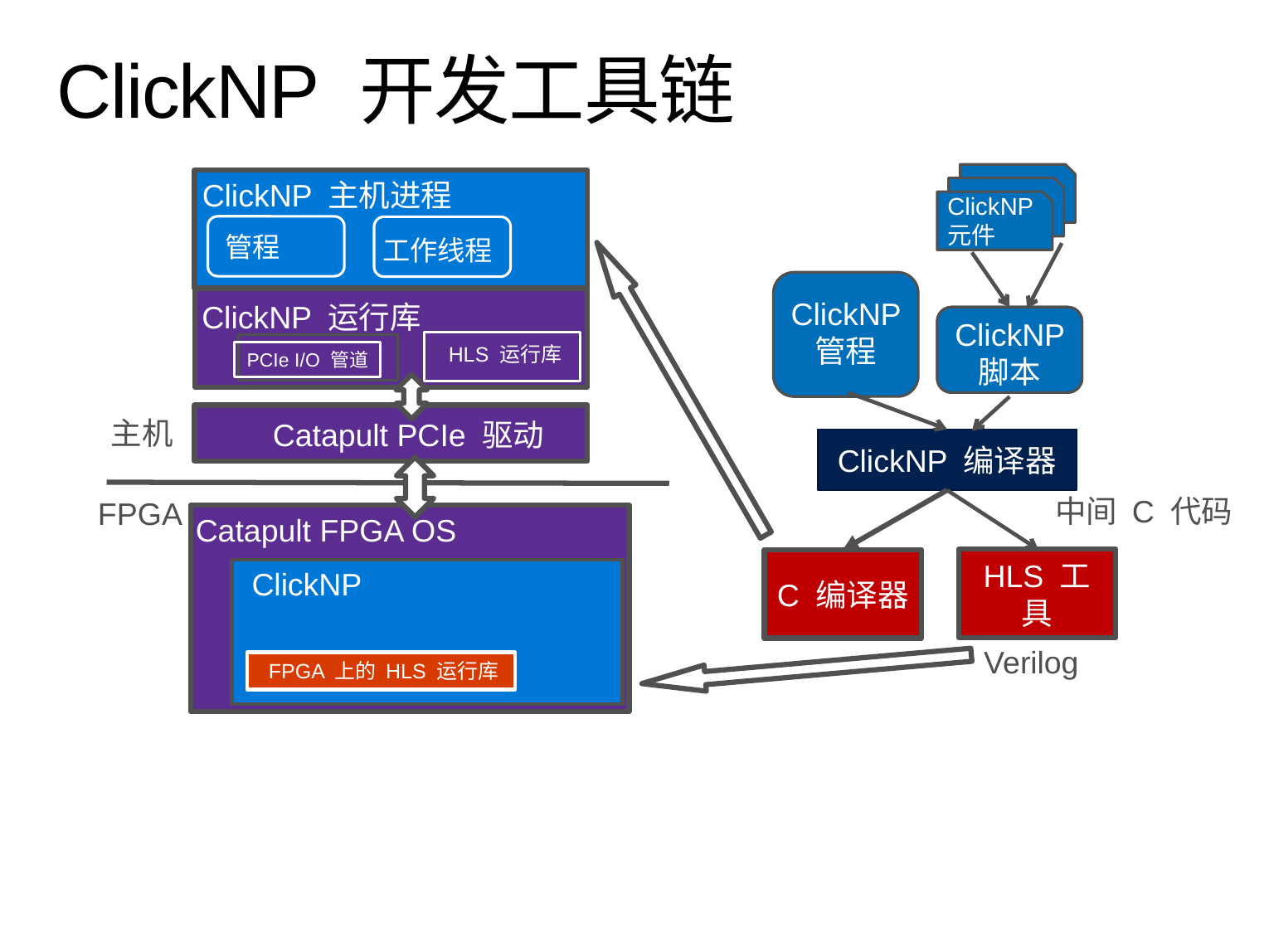

33
# ClickNP 开发工具链

ClickNP 主机进程

ClickNP 元件

管程
工作线程

ClickNP 管程
ClickNP 运行库

ClickNP 脚本

 HLS 运行库
PCIe I/O 管道

主机
Catapult PCIe 驱动
ClickNP 编译器

中间 C 代码
FPGA
Catapult FPGA OS

HLS 工具
C 编译器
ClickNP

Verilog
 FPGA 上的 HLS 运行库